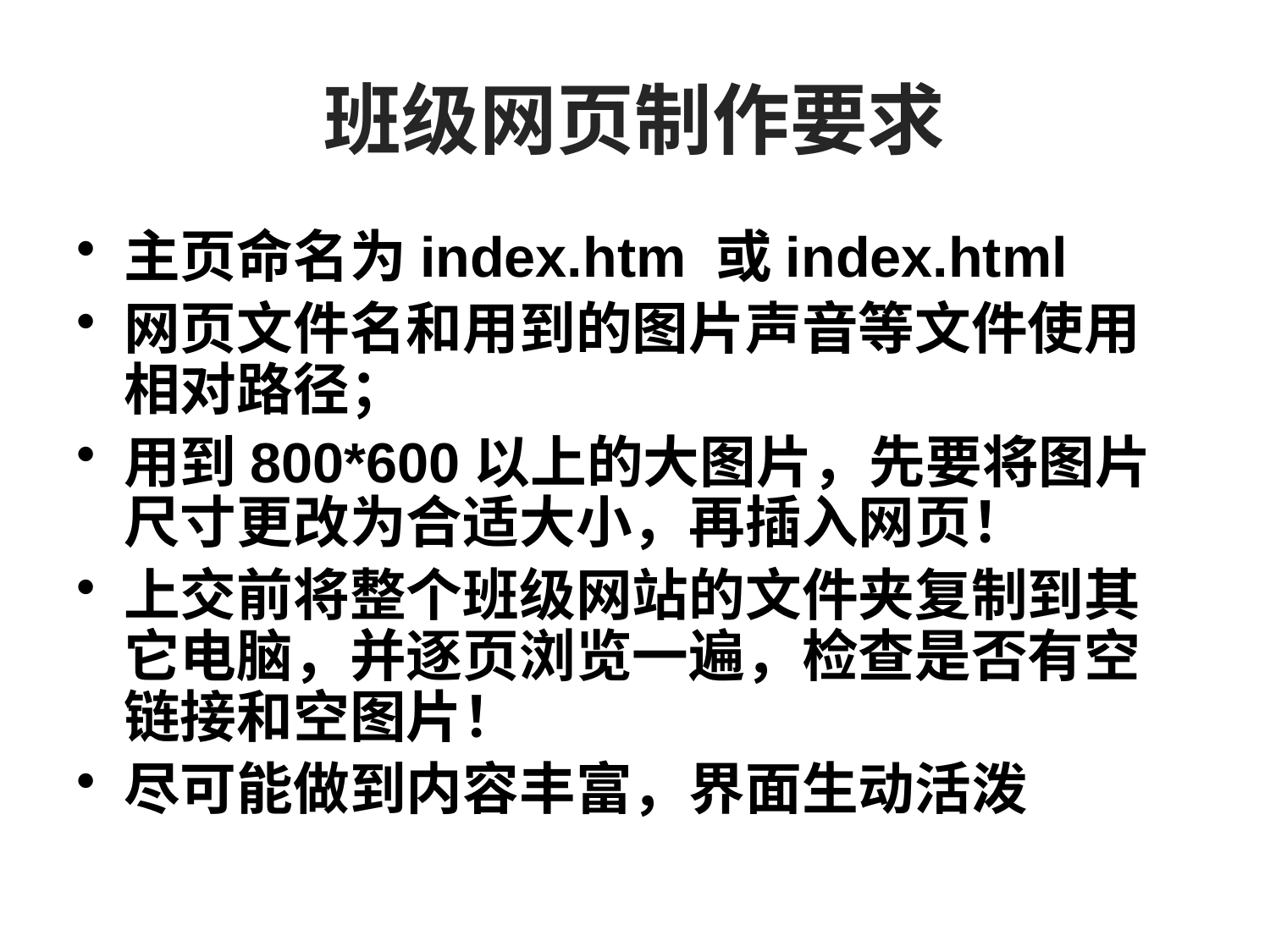

# 班级网页制作要求
主页命名为index.htm 或index.html
网页文件名和用到的图片声音等文件使用相对路径；
用到800*600以上的大图片，先要将图片尺寸更改为合适大小，再插入网页！
上交前将整个班级网站的文件夹复制到其它电脑，并逐页浏览一遍，检查是否有空链接和空图片！
尽可能做到内容丰富，界面生动活泼